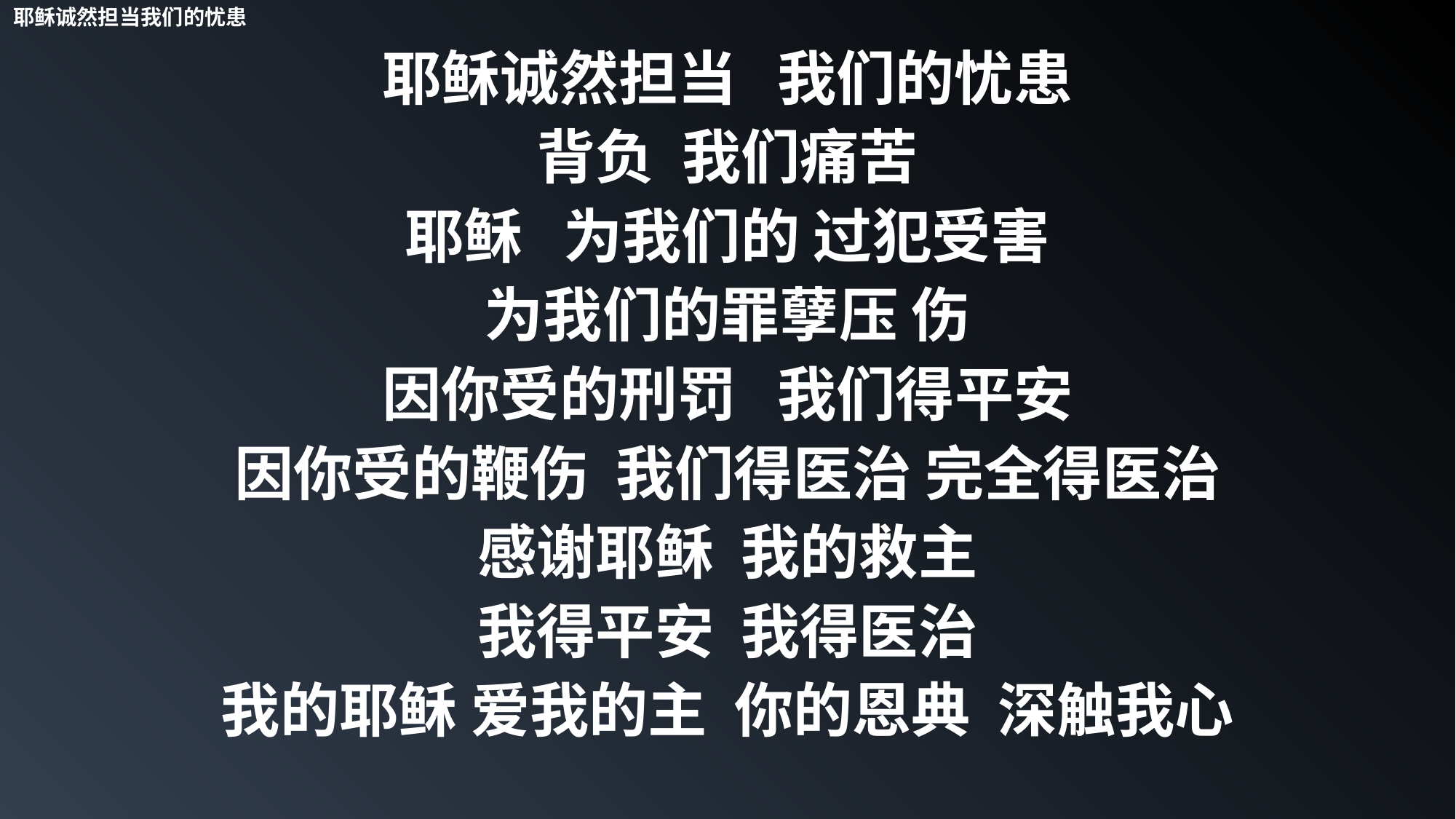

耶稣诚然担当我们的忧患
耶稣诚然担当   我们的忧患
背负  我们痛苦
耶稣   为我们的 过犯受害
为我们的罪孽压 伤
因你受的刑罚   我们得平安
因你受的鞭伤  我们得医治 完全得医治
感谢耶稣  我的救主
我得平安  我得医治
我的耶稣 爱我的主  你的恩典  深触我心